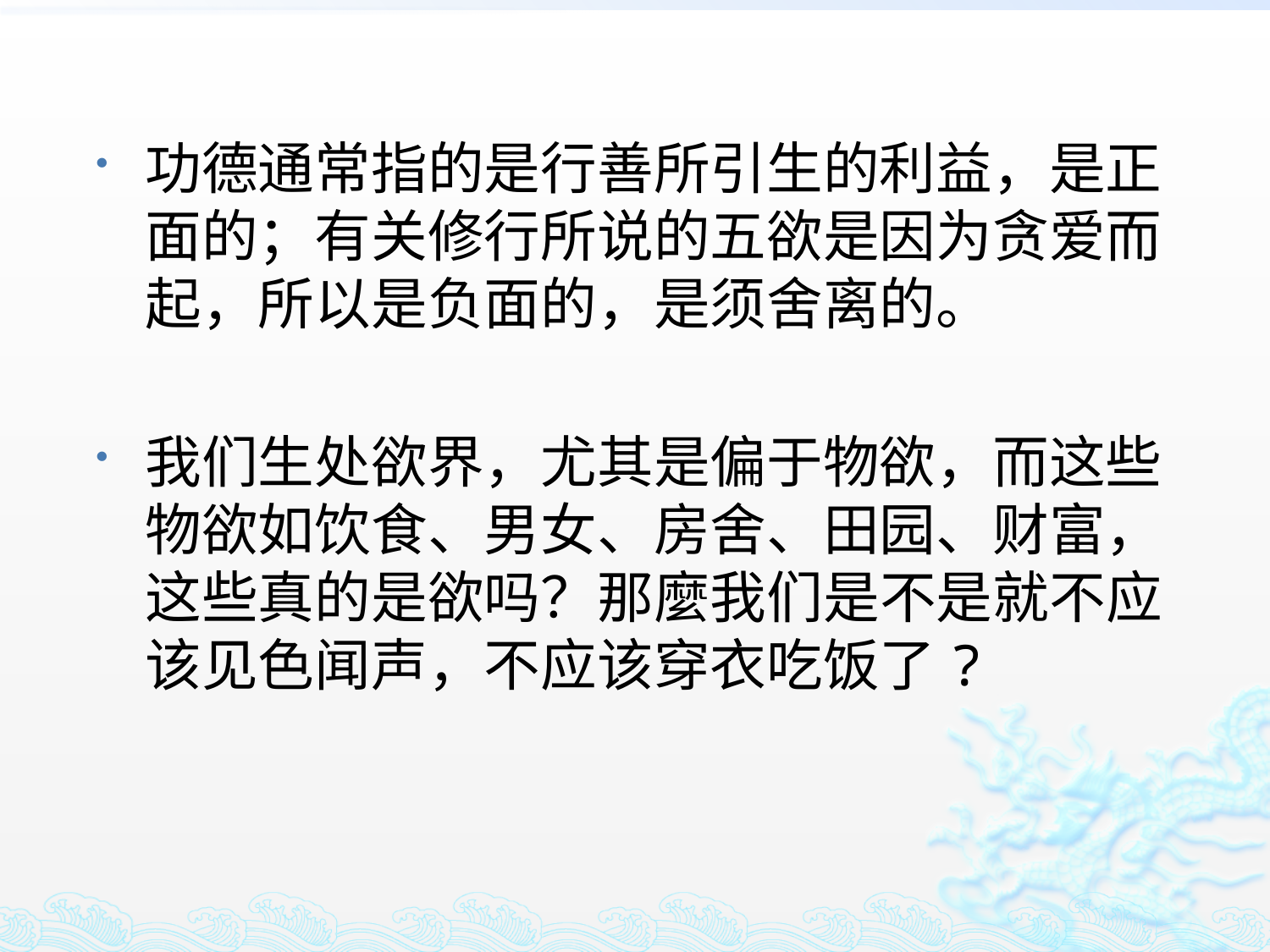

功德通常指的是行善所引生的利益，是正面的；有关修行所说的五欲是因为贪爱而起，所以是负面的，是须舍离的。

我们生处欲界，尤其是偏于物欲，而这些物欲如饮食、男女、房舍、田园、财富，这些真的是欲吗？那麼我们是不是就不应该见色闻声，不应该穿衣吃饭了?